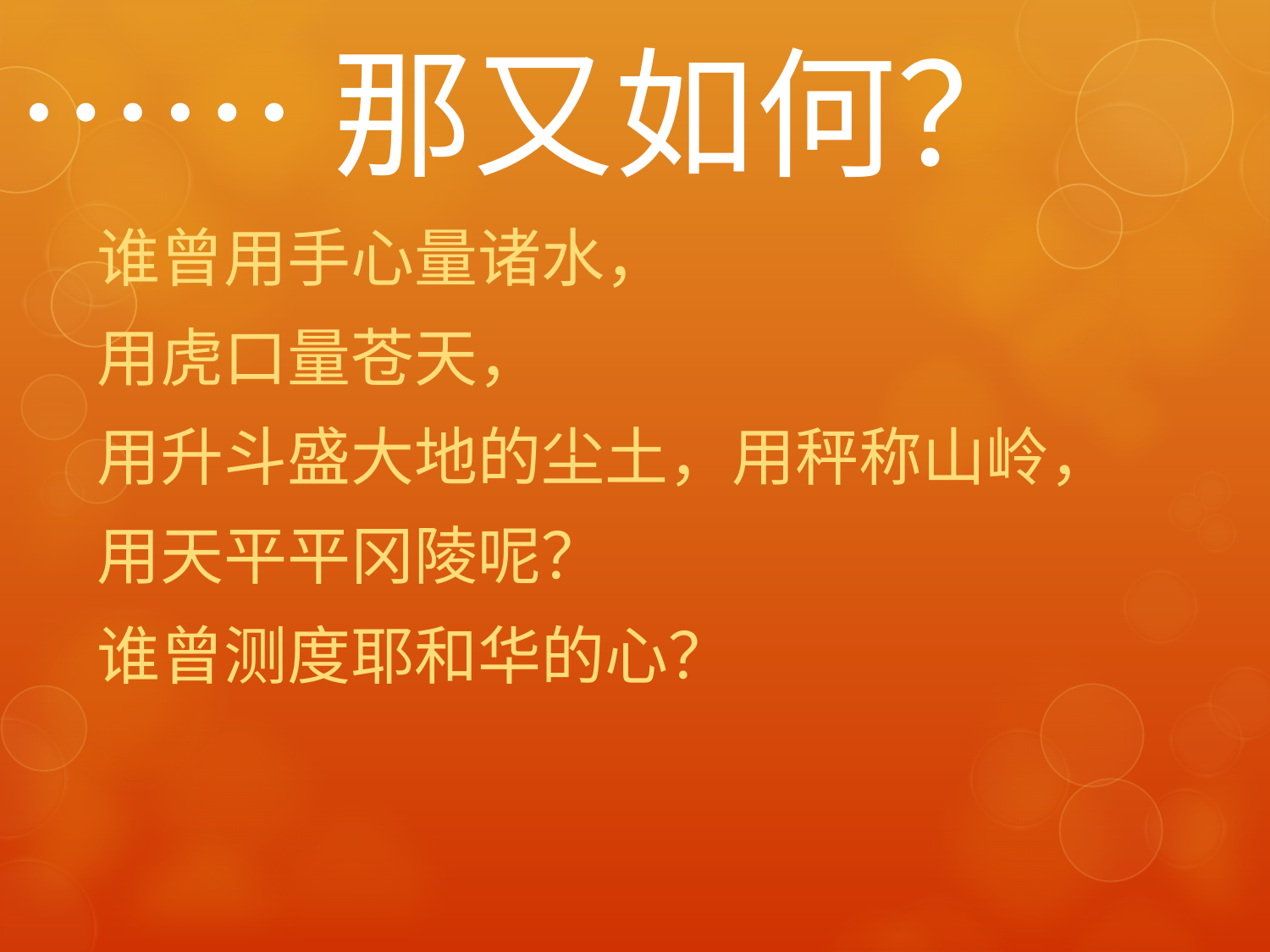

# ……那又如何？
谁曾用手心量诸水，
用虎口量苍天，
用升斗盛大地的尘土，用秤称山岭，
用天平平冈陵呢？
谁曾测度耶和华的心？